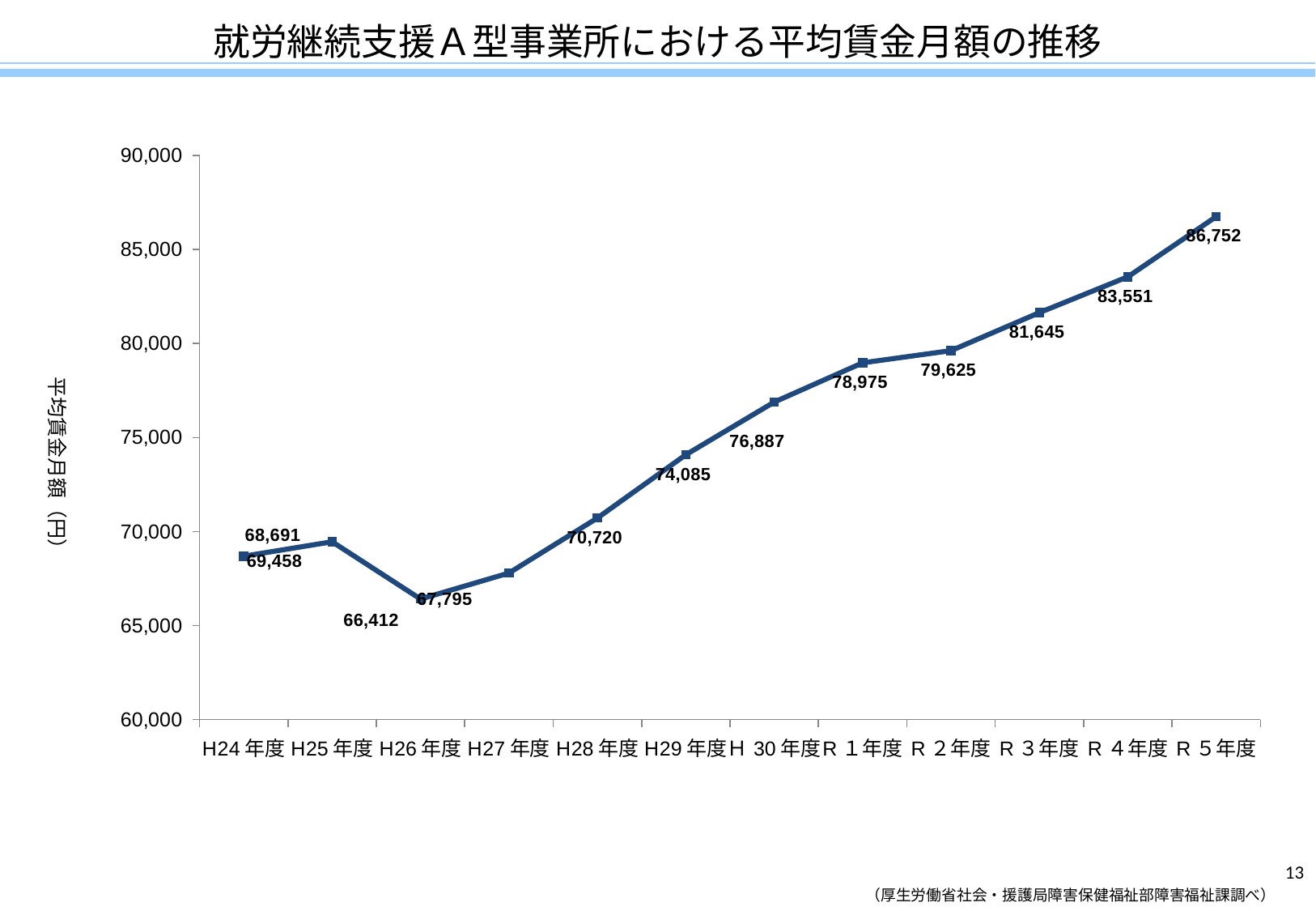

就労継続支援Ａ型事業所における平均賃金月額の推移

### Chart

| Category | 系列 1 |
|---|---|
| H24年度 | 68691.0 |
| H25年度 | 69458.0 |
| H26年度 | 66412.0 |
| H27年度 | 67795.0 |
| H28年度 | 70720.0 |
| H29年度 | 74085.0 |
| Ｈ30年度 | 76887.0 |
| R１年度 | 78975.0 |
| R２年度 | 79625.0 |
| R３年度 | 81645.0 |
| R４年度 | 83551.0 |
| R５年度 | 86752.0 |
平均賃金月額（円）
13
（厚生労働省社会・援護局障害保健福祉部障害福祉課調べ）